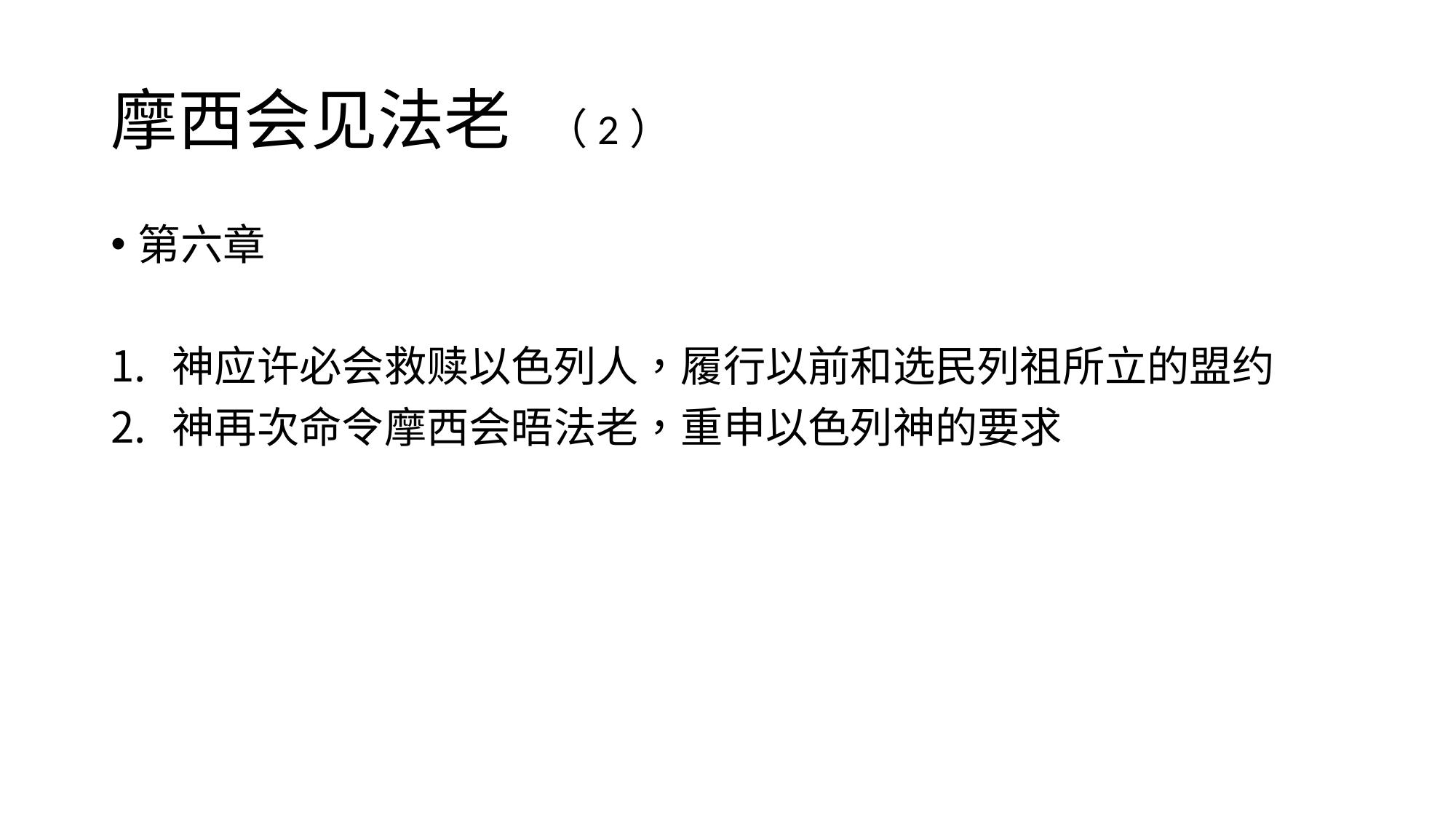

# 摩西会见法老   （2）
第六章

神应许必会救赎以色列人，履行以前和选民列祖所立的盟约
神再次命令摩西会晤法老，重申以色列神的要求